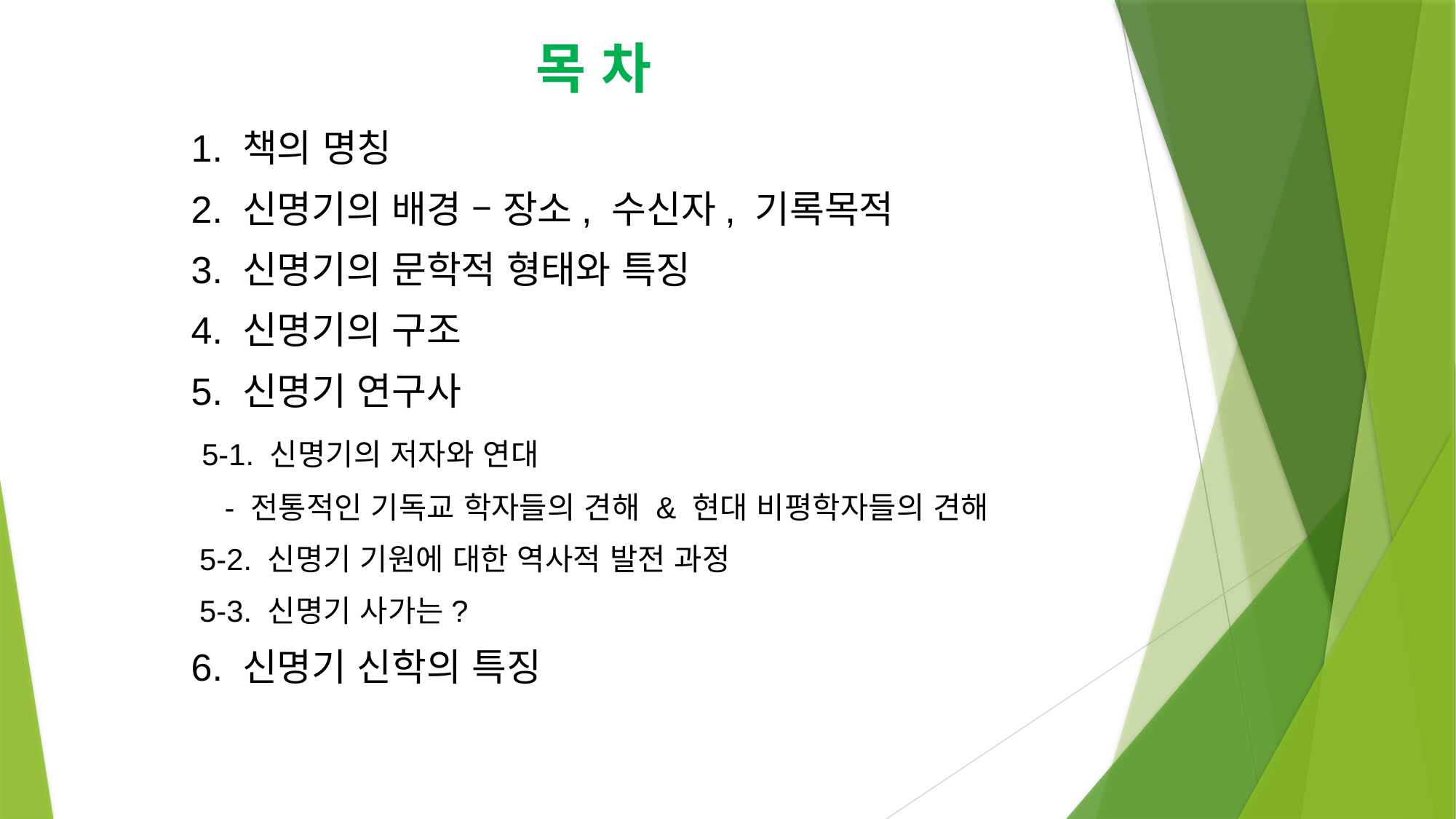

# 목 차
1. 책의 명칭
2. 신명기의 배경 – 장소, 수신자, 기록목적
3. 신명기의 문학적 형태와 특징
4. 신명기의 구조
5. 신명기 연구사
 5-1. 신명기의 저자와 연대
    - 전통적인 기독교 학자들의 견해 & 현대 비평학자들의 견해
 5-2. 신명기 기원에 대한 역사적 발전 과정
 5-3. 신명기 사가는?
6. 신명기 신학의 특징